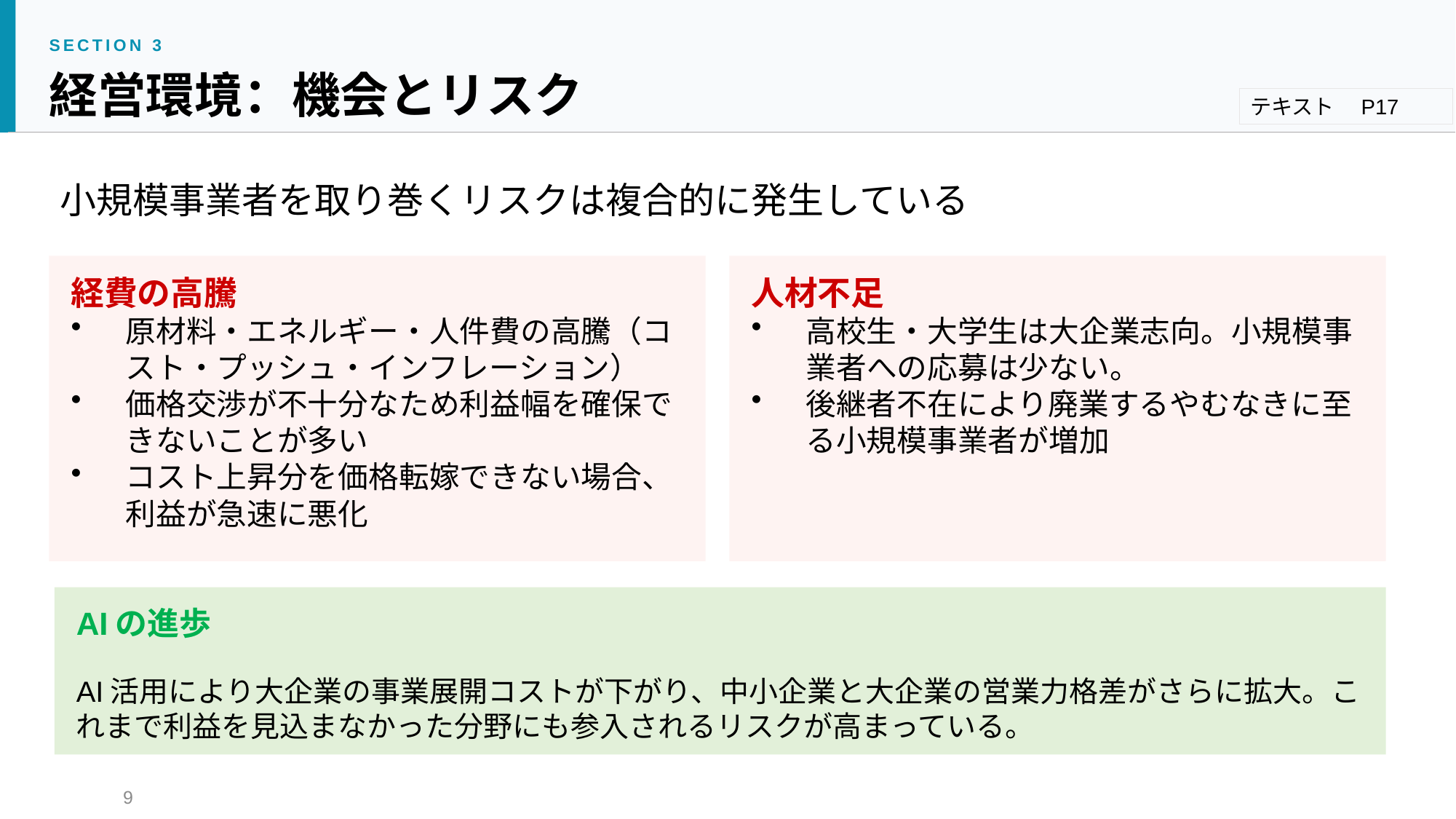

SECTION 3
経営環境：機会とリスク
テキスト　P17
小規模事業者を取り巻くリスクは複合的に発生している
経費の高騰
原材料・エネルギー・人件費の高騰（コスト・プッシュ・インフレーション）
価格交渉が不十分なため利益幅を確保できないことが多い
コスト上昇分を価格転嫁できない場合、利益が急速に悪化
人材不足
高校生・大学生は大企業志向。小規模事業者への応募は少ない。
後継者不在により廃業するやむなきに至る小規模事業者が増加
AIの進歩

AI活用により大企業の事業展開コストが下がり、中小企業と大企業の営業力格差がさらに拡大。これまで利益を見込まなかった分野にも参入されるリスクが高まっている。
9